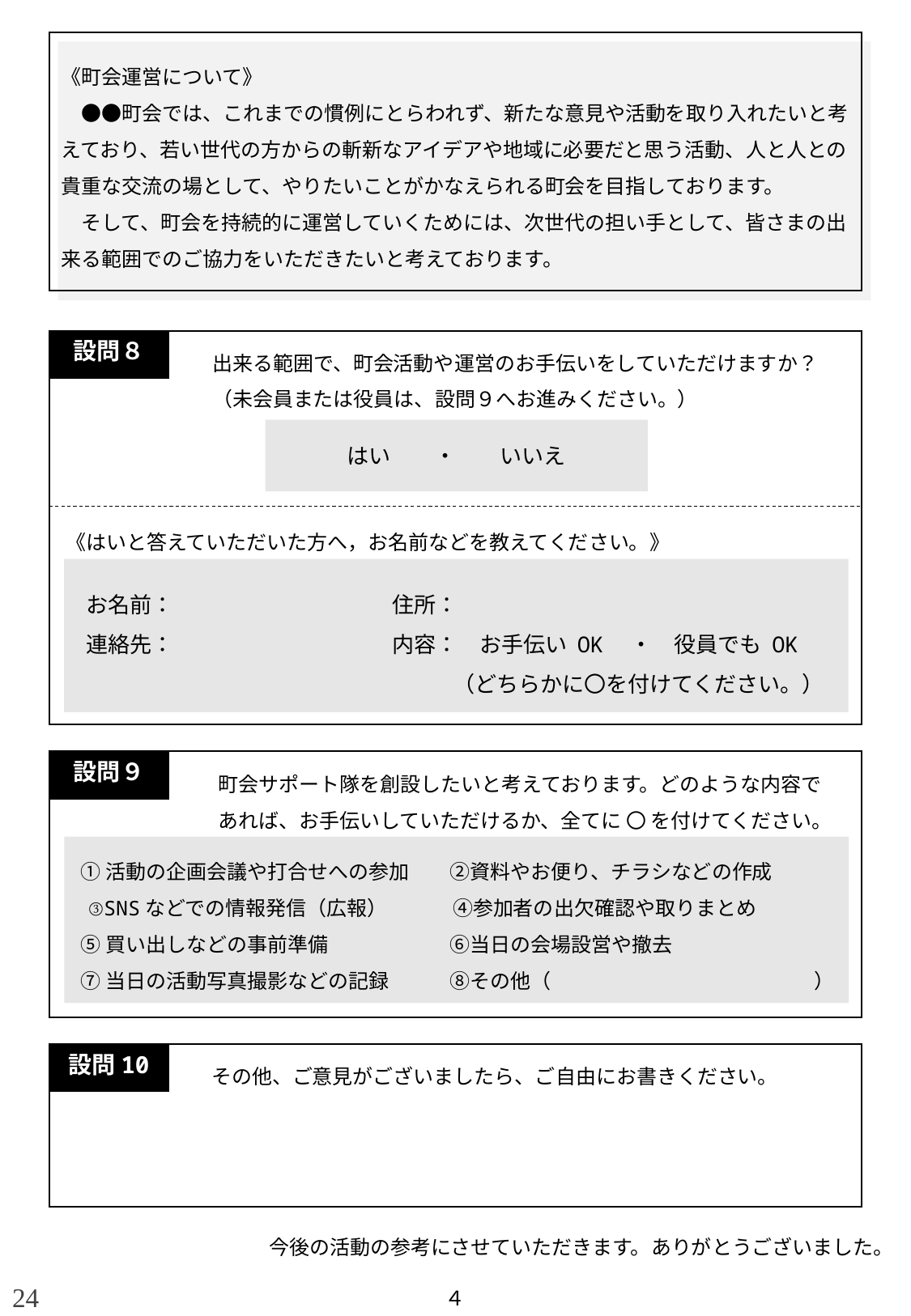

《町会運営について》
　●●町会では、これまでの慣例にとらわれず、新たな意見や活動を取り入れたいと考えており、若い世代の方からの斬新なアイデアや地域に必要だと思う活動、人と人との貴重な交流の場として、やりたいことがかなえられる町会を目指しております。
　そして、町会を持続的に運営していくためには、次世代の担い手として、皆さまの出来る範囲でのご協力をいただきたいと考えております。

設問８
出来る範囲で、町会活動や運営のお手伝いをしていただけますか？
（未会員または役員は、設問９へお進みください。）
はい　　・　　いいえ
《はいと答えていただいた方へ，お名前などを教えてください。》
 お名前：　　　　　　　　　　住所：
 連絡先：　　　　　　　　　　内容：　お手伝い OK　・　役員でも OK
　　　　　　　　　　　　　　　　　 （どちらかに〇を付けてください。）

設問９
町会サポート隊を創設したいと考えております。どのような内容で
あれば、お手伝いしていただけるか、全てに 〇 を付けてください。
 ①活動の企画会議や打合せへの参加　　②資料やお便り、チラシなどの作成
 ③SNSなどでの情報発信（広報）　　　 ④参加者の出欠確認や取りまとめ
 ⑤買い出しなどの事前準備　　　　　　⑥当日の会場設営や撤去
 ⑦当日の活動写真撮影などの記録　　　⑧その他（　　　　　　　　　　　　　）

設問10
その他、ご意見がございましたら、ご自由にお書きください。
今後の活動の参考にさせていただきます。ありがとうございました。
24
４